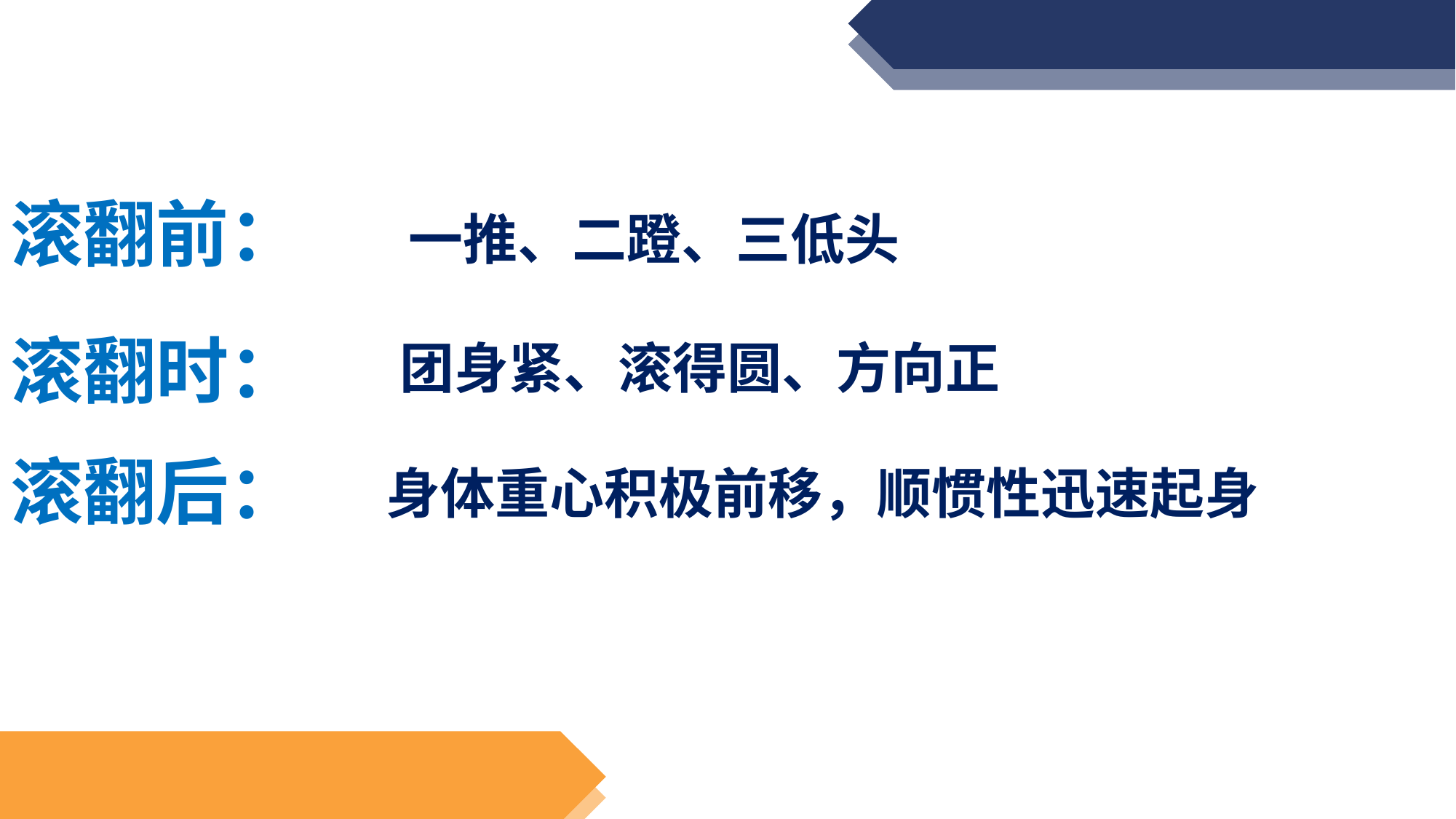

滚翻前：
一推、二蹬、三低头
滚翻时：
团身紧、滚得圆、方向正
滚翻后：
身体重心积极前移，顺惯性迅速起身